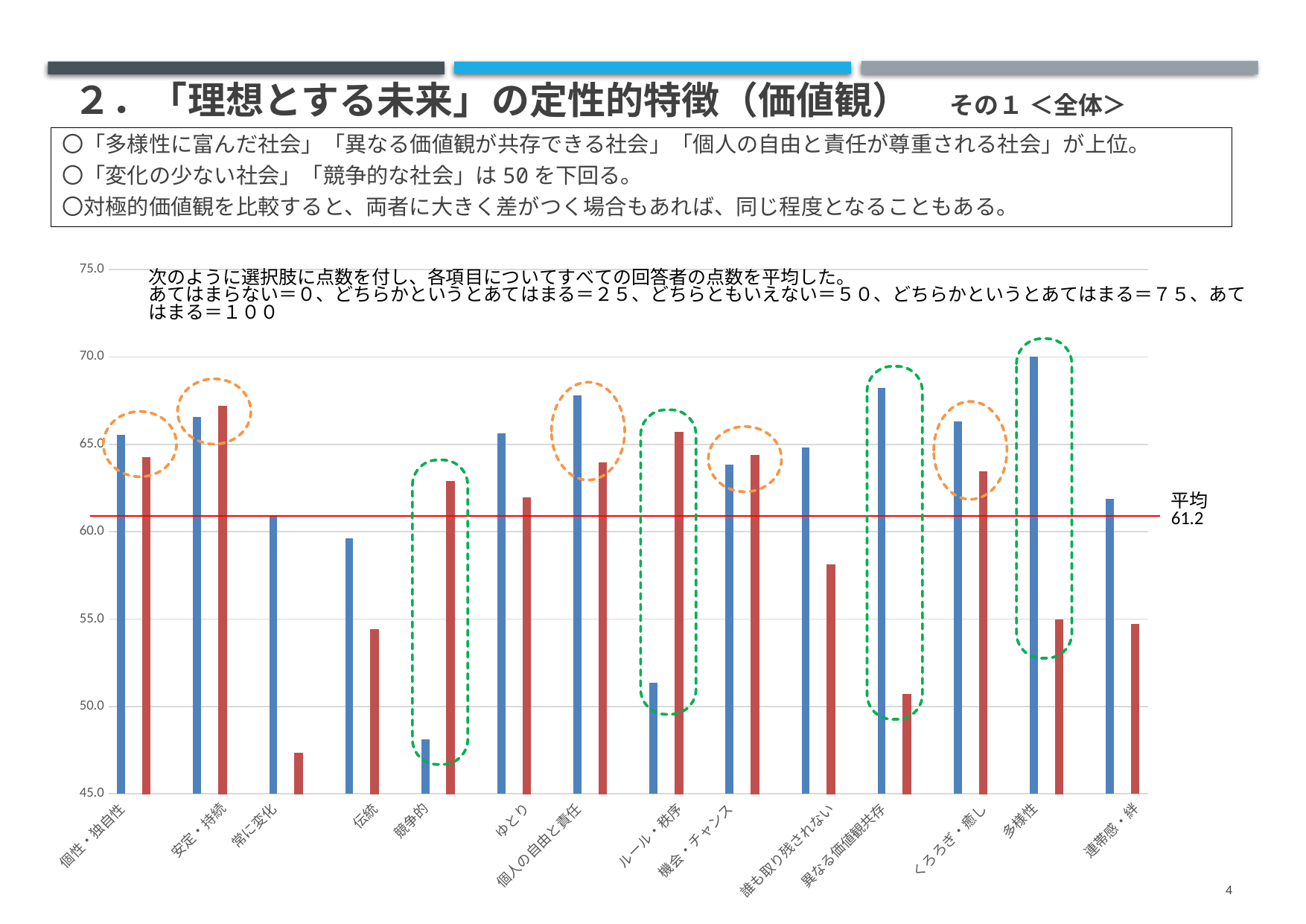

# ２．「理想とする未来」の定性的特徴（価値観）　その１ ＜全体＞
〇「多様性に富んだ社会」「異なる価値観が共存できる社会」「個人の自由と責任が尊重される社会」が上位。
〇「変化の少ない社会」「競争的な社会」は50を下回る。
〇対極的価値観を比較すると、両者に大きく差がつく場合もあれば、同じ程度となることもある。

### Chart

| Category |  |
|---|---|
| 個性・独自性 | 65.54337310544986 |
| 調和 | 64.24540470815866 |
|  | None |
| 成長・発展・進歩 | 66.58336020638504 |
| 安定・持続 | 67.17994195420832 |
|  | None |
| 常に変化 | 60.85940019348597 |
| 変化が少ない | 47.3073202192841 |
|  | None |
| 革新的 | 59.63398903579491 |
| 伝統 | 54.41792970009674 |
|  | None |
| 競争的 | 48.11351177039664 |
| 平等 | 62.87487907126734 |
|  | None |
| 効率的 | 65.61593034504999 |
| ゆとり | 61.92357304095453 |
|  | None |
| 個人の自由と責任 | 67.80070944856497 |
| 協力・助け合い | 63.94711383424701 |
|  | None |
| 規制・タブーが少ない | 51.35440180586907 |
| ルール・秩序 | 65.68042566913898 |
|  | None |
| 機会・チャンス | 63.818123186069 |
| 危険が回避 | 64.36633344082554 |
|  | None |
| 能力ある人が活躍 | 64.80973879393743 |
| 誰も取り残されない | 58.11834891970332 |
|  | None |
| 異なる価値観共存 | 68.21186713963239 |
| 同じ価値観の共有 | 50.67720090293453 |
|  | None |
| 楽しみ・感動 | 66.29313124798452 |
| くろろぎ・癒し | 63.415027410512735 |
|  | None |
| 多様性 | 70.03386004514674 |
| 同質性・均質性 | 54.96613995485327 |
|  | None |
| 開かれた社会 | 61.88326346339891 |
| 連帯感・絆 | 54.70009674298614 |
4